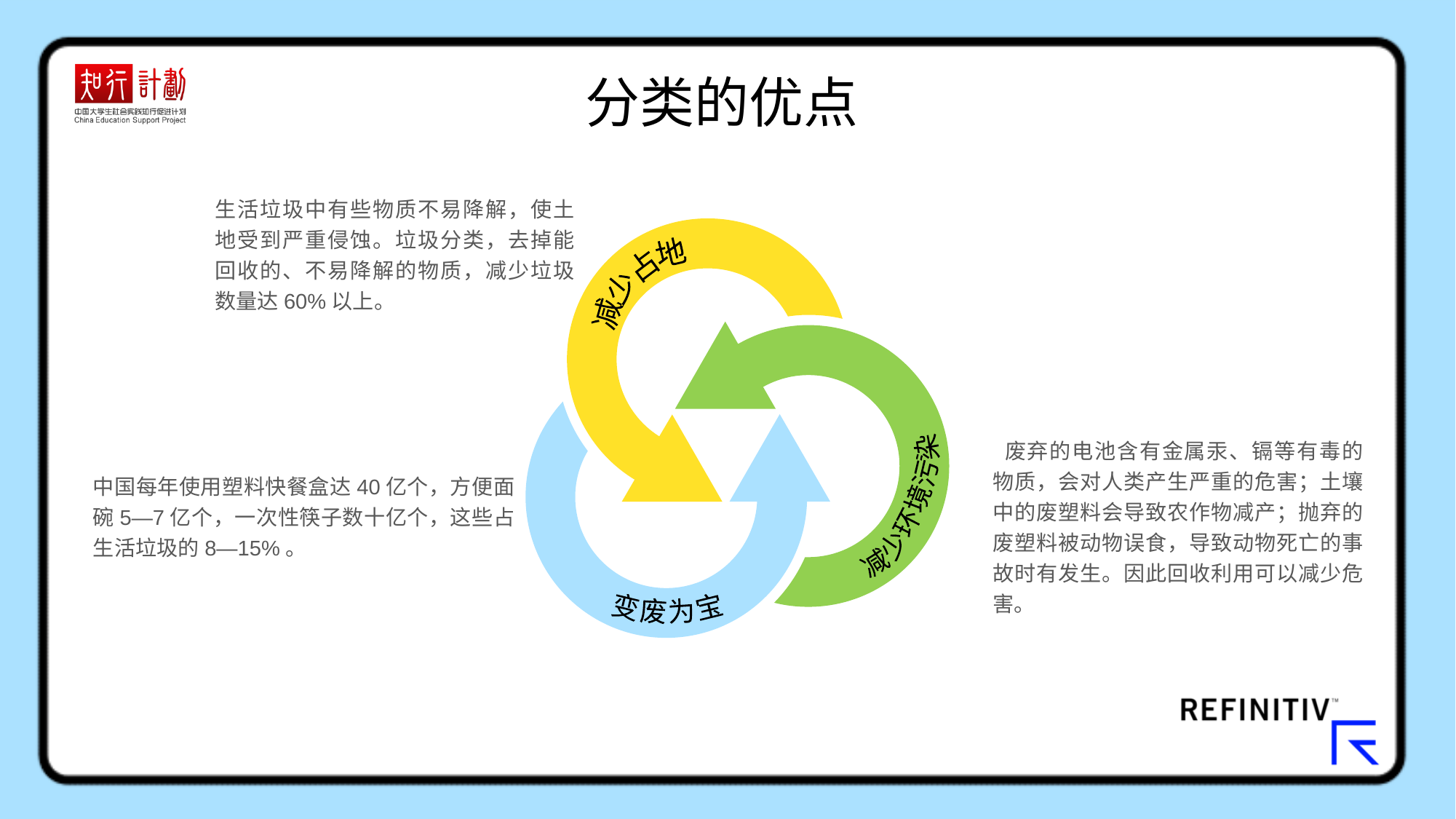

分类的优点
生活垃圾中有些物质不易降解，使土地受到严重侵蚀。垃圾分类，去掉能回收的、不易降解的物质，减少垃圾数量达60%以上。

减少占地

减少环境污染
变废为宝
 废弃的电池含有金属汞、镉等有毒的物质，会对人类产生严重的危害；土壤中的废塑料会导致农作物减产；抛弃的废塑料被动物误食，导致动物死亡的事故时有发生。因此回收利用可以减少危害。
中国每年使用塑料快餐盒达40亿个，方便面碗5—7亿个，一次性筷子数十亿个，这些占生活垃圾的8—15%。